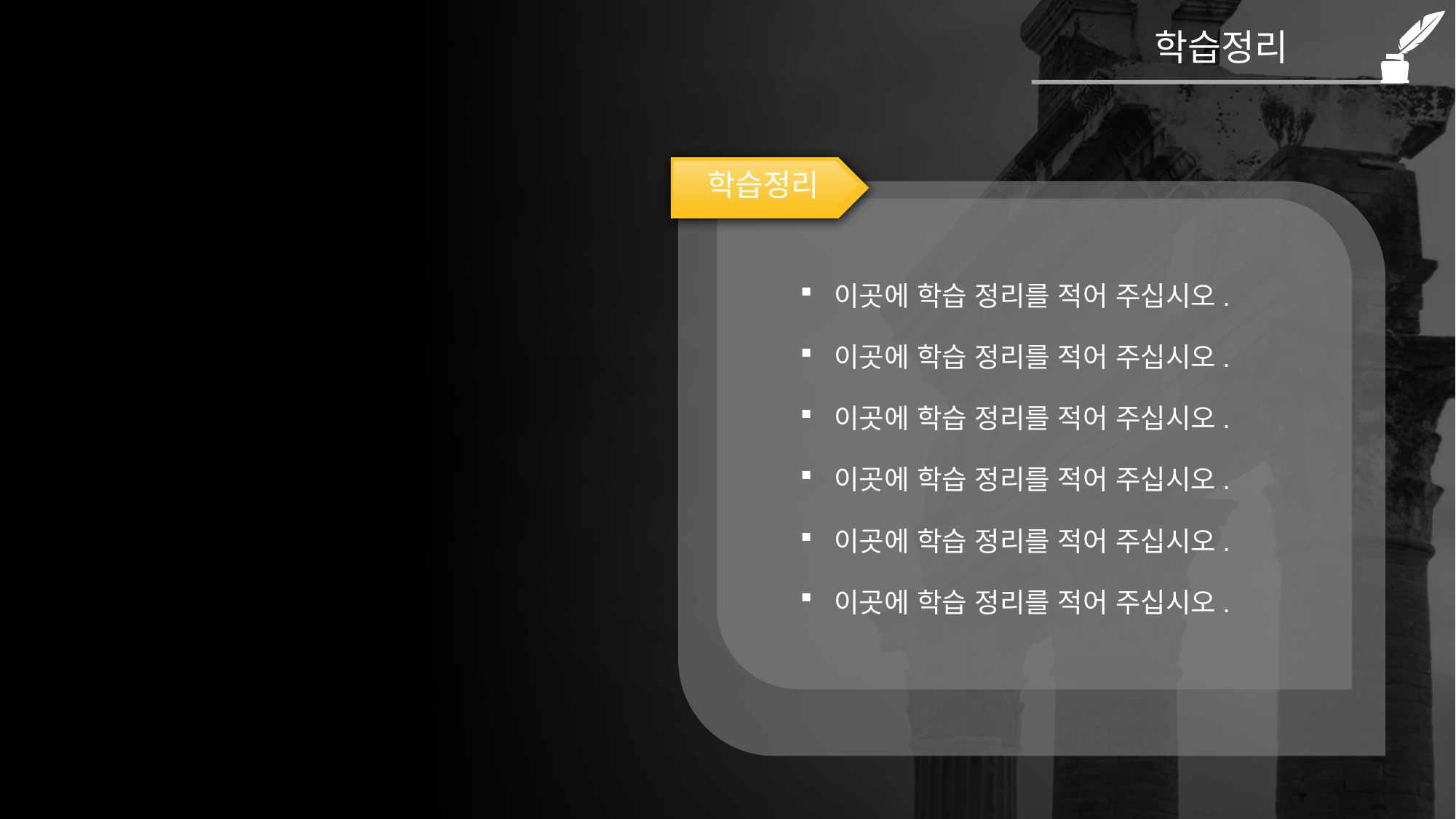

학습정리

학습정리

이곳에 학습 정리를 적어 주십시오.
이곳에 학습 정리를 적어 주십시오.
이곳에 학습 정리를 적어 주십시오.
이곳에 학습 정리를 적어 주십시오.
이곳에 학습 정리를 적어 주십시오.
이곳에 학습 정리를 적어 주십시오.